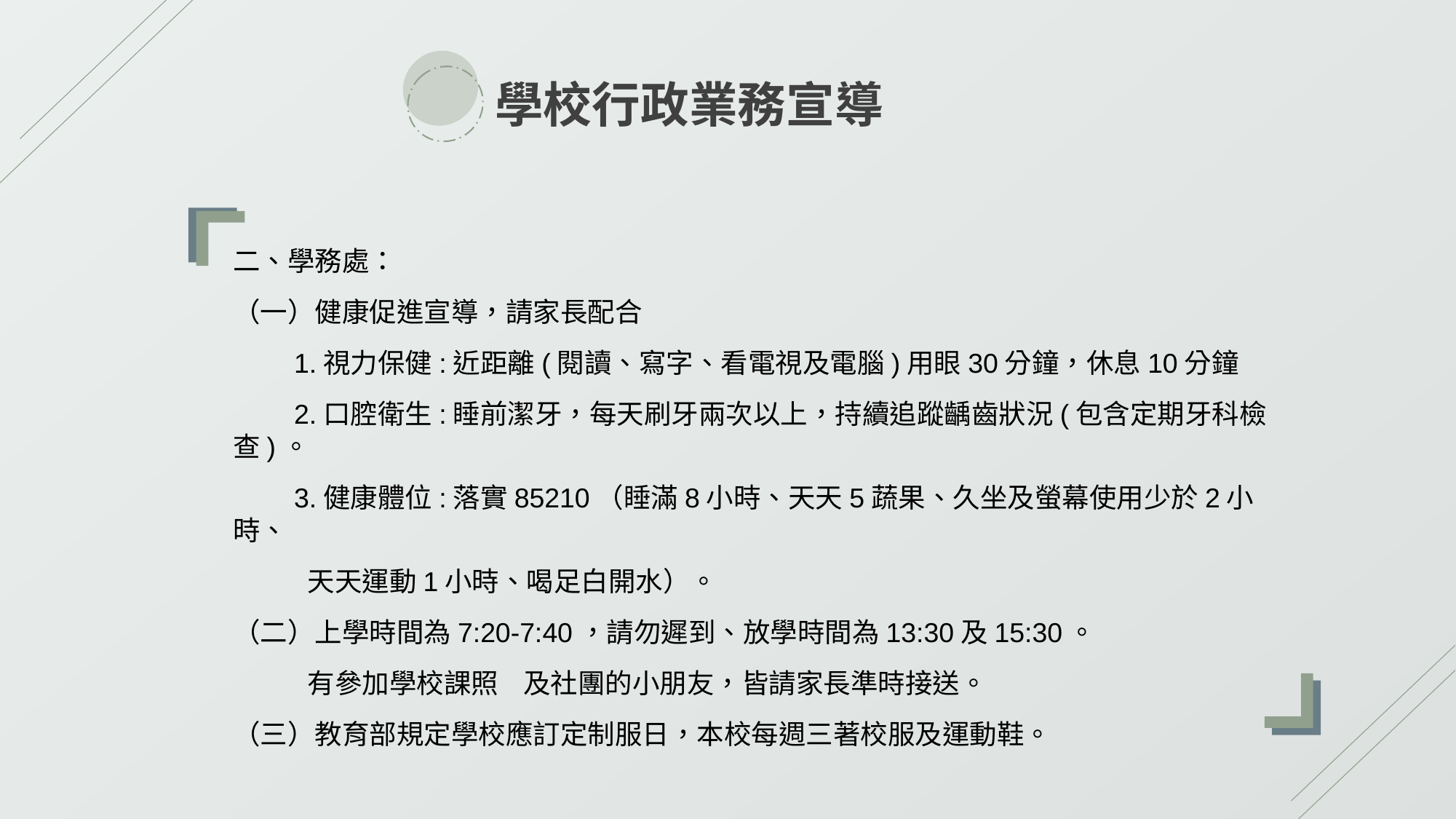

學校行政業務宣導

二、學務處：
（一）健康促進宣導，請家長配合
        1.視力保健:近距離(閱讀、寫字、看電視及電腦)用眼30分鐘，休息10分鐘
        2.口腔衛生:睡前潔牙，每天刷牙兩次以上，持續追蹤齲齒狀況(包含定期牙科檢查)。
        3.健康體位:落實85210（睡滿8小時、天天5蔬果、久坐及螢幕使用少於2小時、
           天天運動1小時、喝足白開水）。
（二）上學時間為7:20-7:40，請勿遲到、放學時間為13:30及15:30。
           有參加學校課照    及社團的小朋友，皆請家長準時接送。
（三）教育部規定學校應訂定制服日，本校每週三著校服及運動鞋。